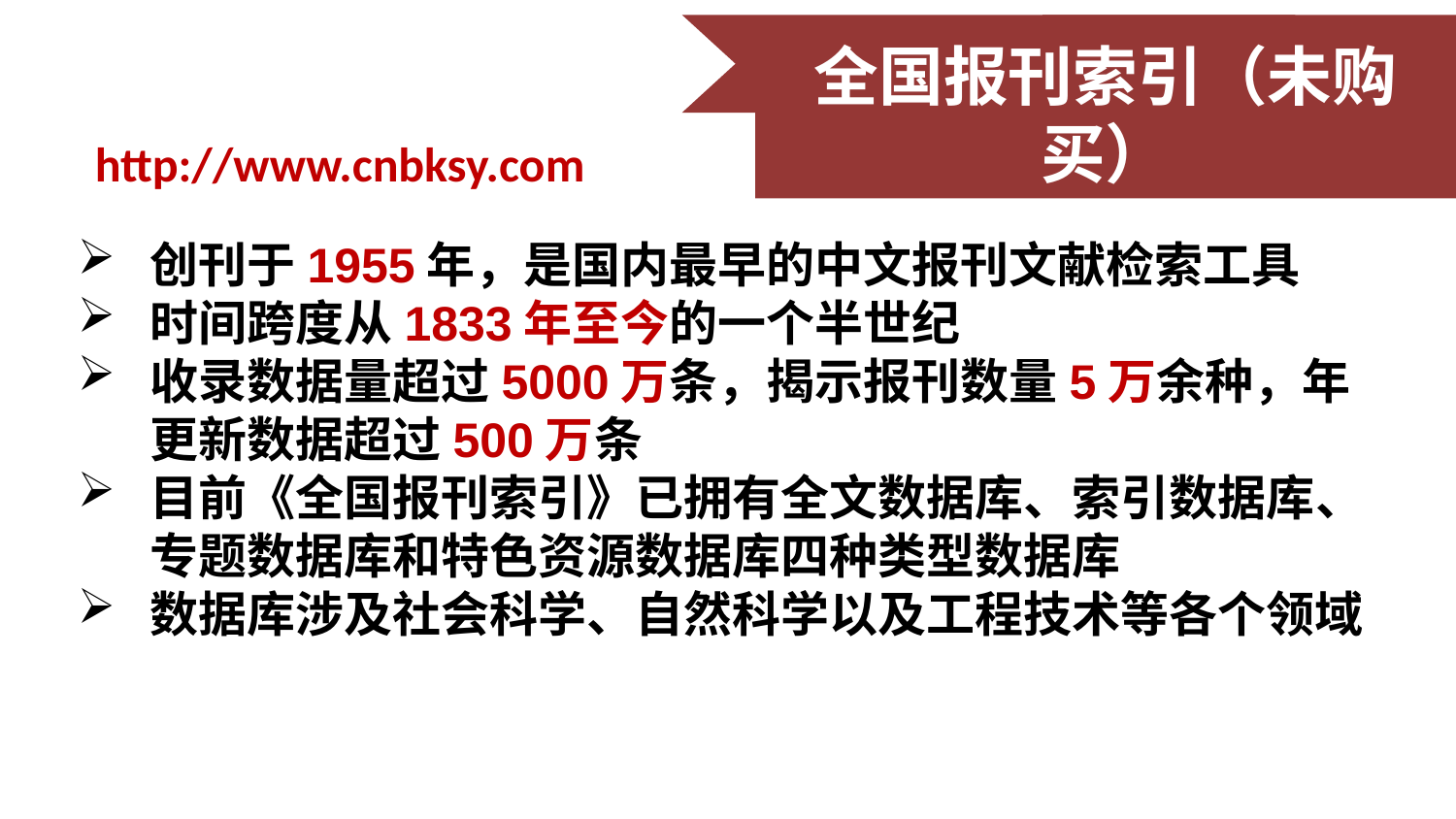

全国报刊索引（未购买）

http://www.cnbksy.com
创刊于1955年，是国内最早的中文报刊文献检索工具
时间跨度从1833年至今的一个半世纪
收录数据量超过5000万条，揭示报刊数量5万余种，年更新数据超过500万条
目前《全国报刊索引》已拥有全文数据库、索引数据库、专题数据库和特色资源数据库四种类型数据库
数据库涉及社会科学、自然科学以及工程技术等各个领域